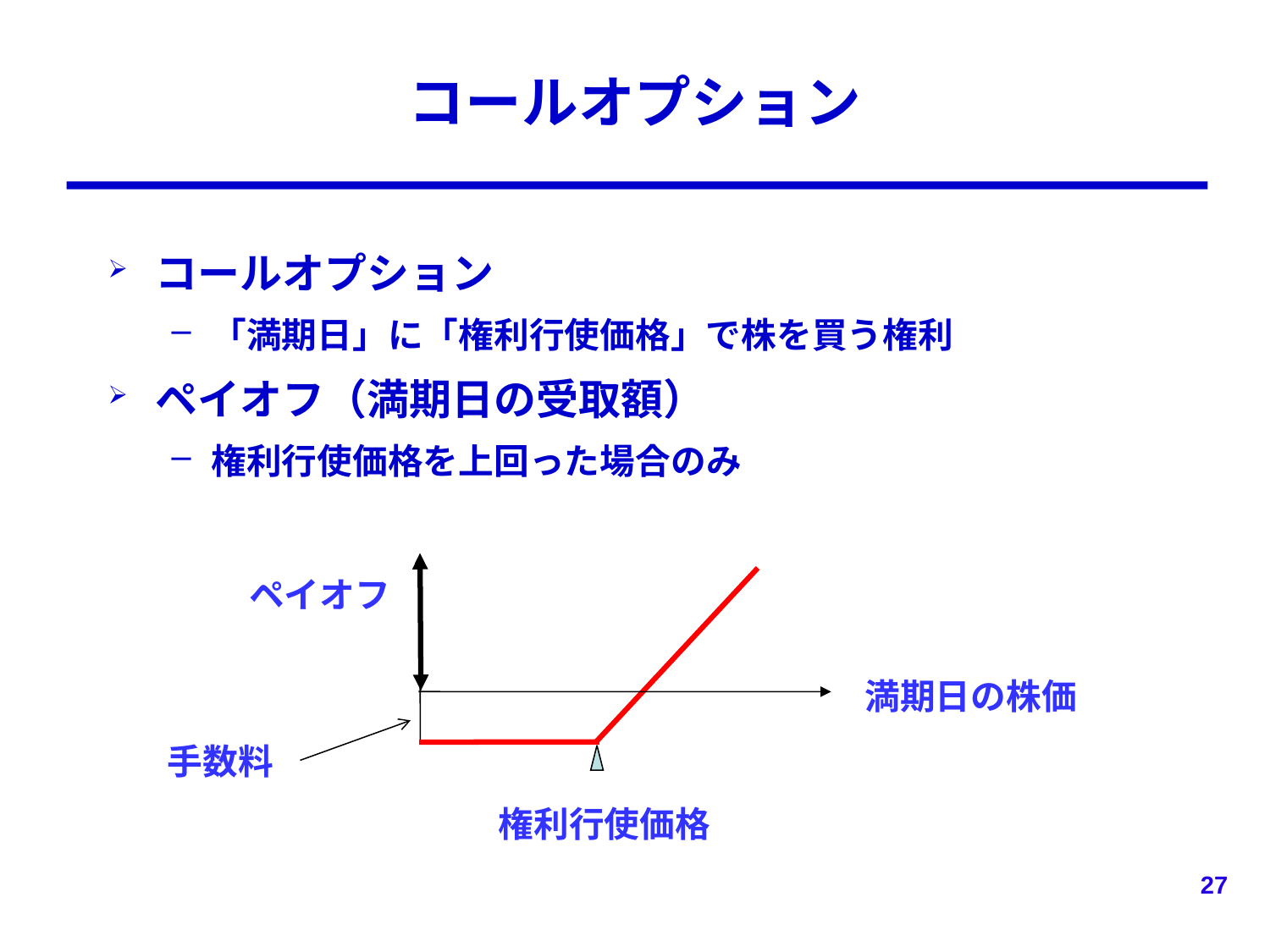

# コールオプション
コールオプション
「満期日」に「権利行使価格」で株を買う権利
ペイオフ（満期日の受取額）
権利行使価格を上回った場合のみ

ペイオフ

満期日の株価

手数料

権利行使価格
27